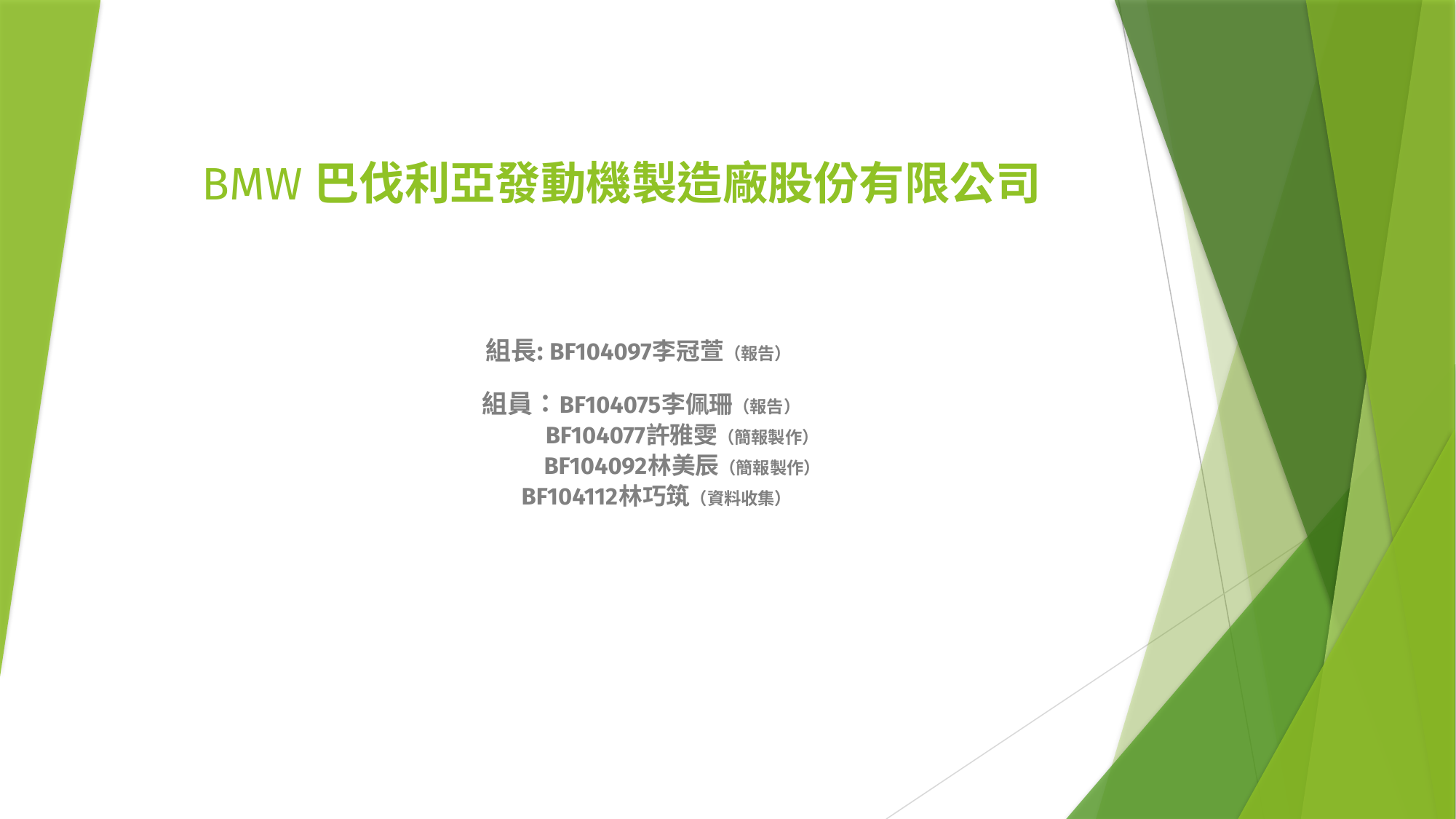

# BMW巴伐利亞發動機製造廠股份有限公司
               組長: BF104097李冠萱（報告）
                組員：BF104075李佩珊（報告）
                              BF104077許雅雯（簡報製作）
                              BF104092林美辰（簡報製作）
                      BF104112林巧筑（資料收集）